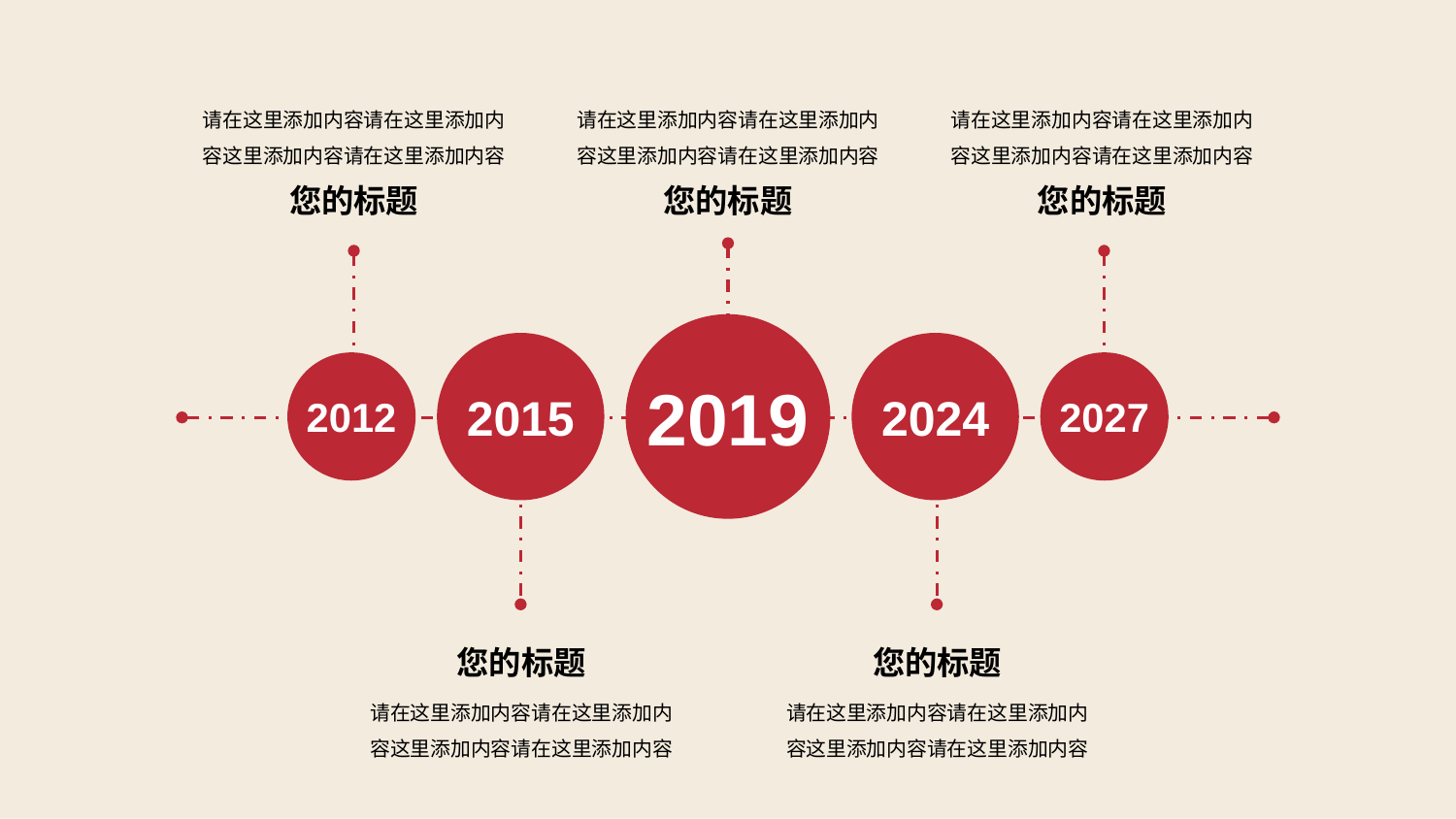

请在这里添加内容请在这里添加内容这里添加内容请在这里添加内容
请在这里添加内容请在这里添加内容这里添加内容请在这里添加内容
请在这里添加内容请在这里添加内容这里添加内容请在这里添加内容
您的标题
您的标题
您的标题
2019
2015
2024
2012
2027
您的标题
您的标题
请在这里添加内容请在这里添加内容这里添加内容请在这里添加内容
请在这里添加内容请在这里添加内容这里添加内容请在这里添加内容